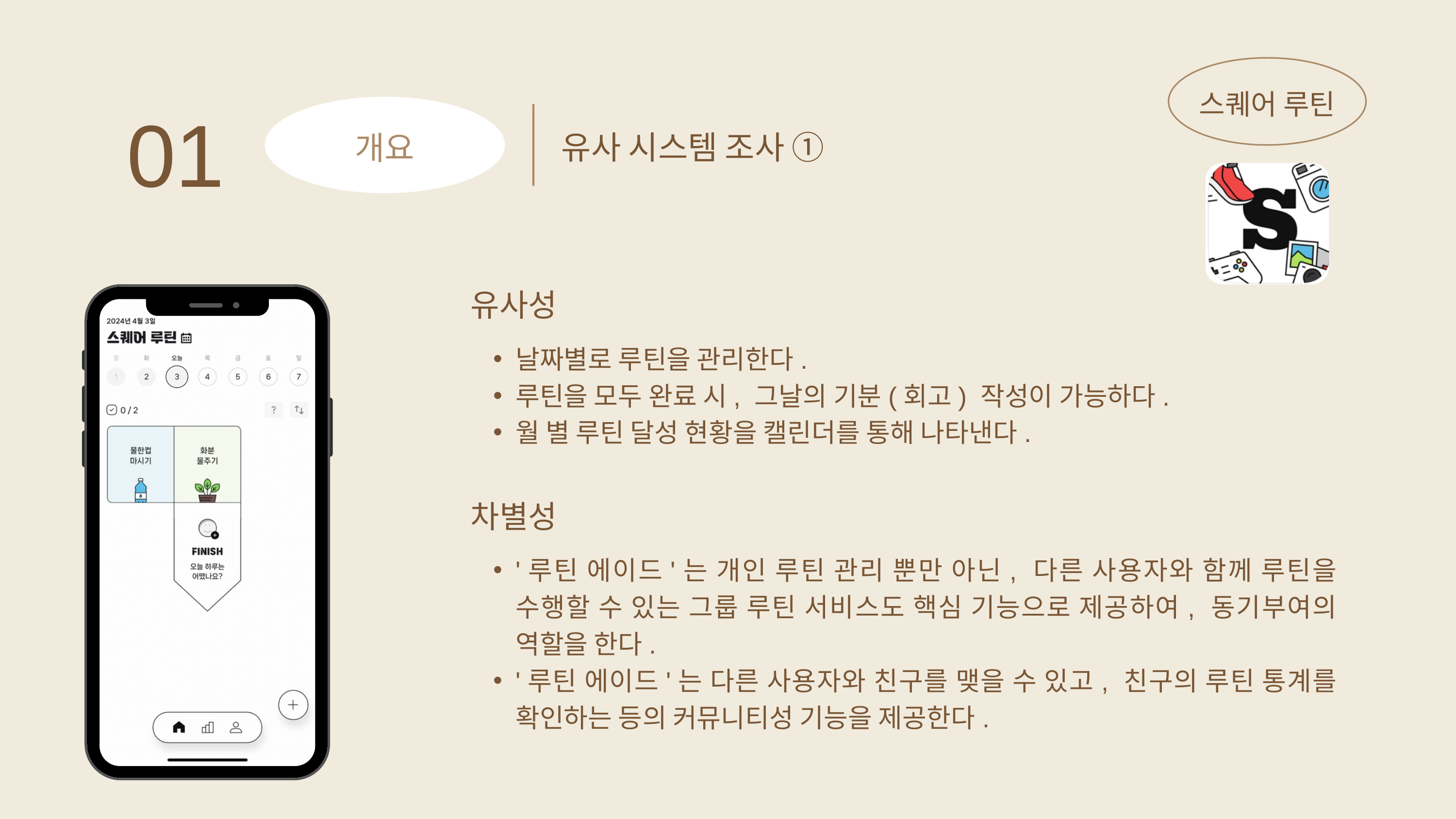

스퀘어 루틴
01

유사 시스템 조사 ①
개요

유사성

날짜별로 루틴을 관리한다.
루틴을 모두 완료 시, 그날의 기분(회고) 작성이 가능하다.
월 별 루틴 달성 현황을 캘린더를 통해 나타낸다.

차별성
'루틴 에이드'는 개인 루틴 관리 뿐만 아닌, 다른 사용자와 함께 루틴을 수행할 수 있는 그룹 루틴 서비스도 핵심 기능으로 제공하여, 동기부여의 역할을 한다.
'루틴 에이드'는 다른 사용자와 친구를 맺을 수 있고, 친구의 루틴 통계를 확인하는 등의 커뮤니티성 기능을 제공한다.